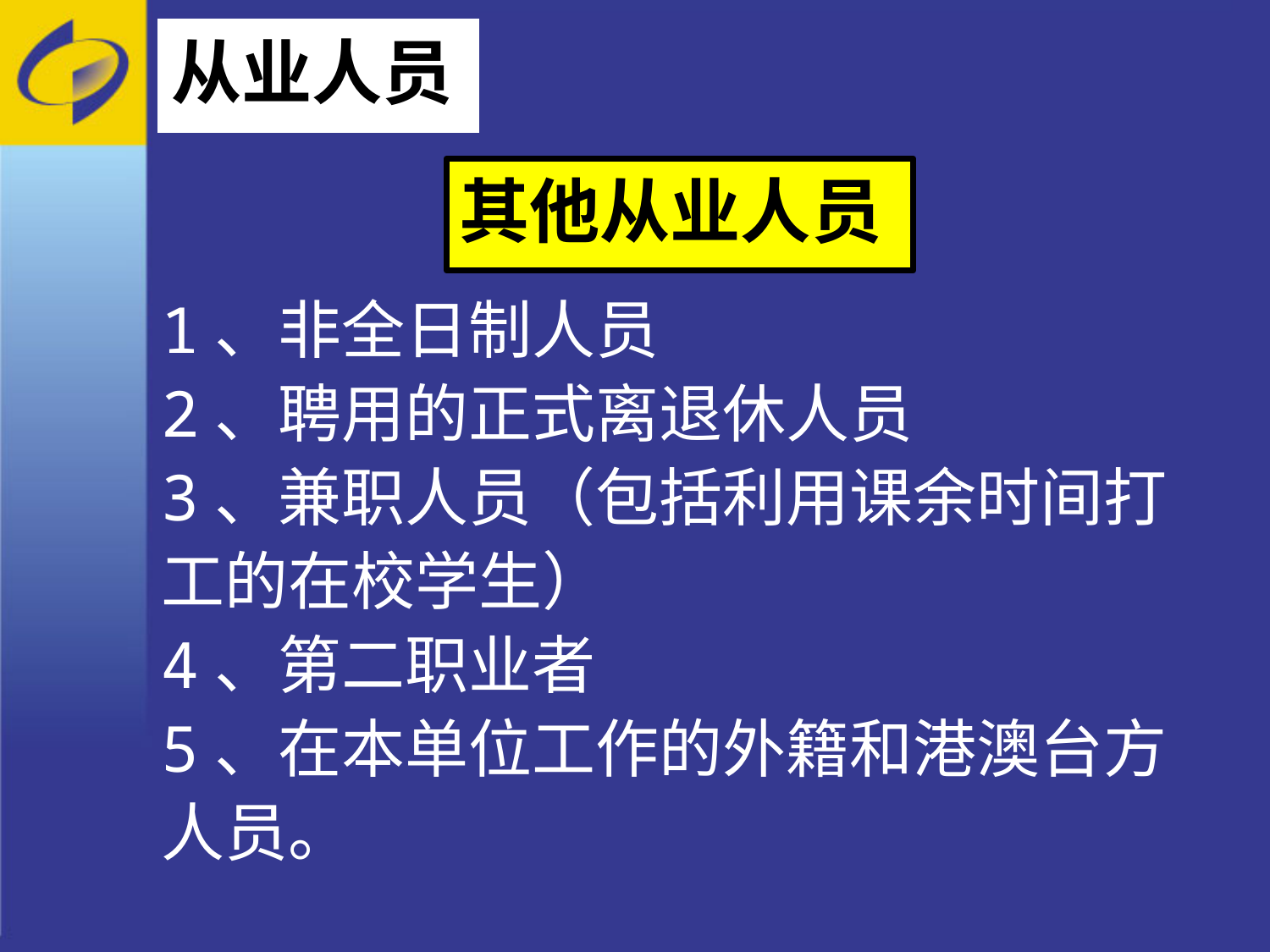

从业人员
其他从业人员
1、非全日制人员
2、聘用的正式离退休人员
3、兼职人员（包括利用课余时间打工的在校学生）
4、第二职业者
5、在本单位工作的外籍和港澳台方人员。